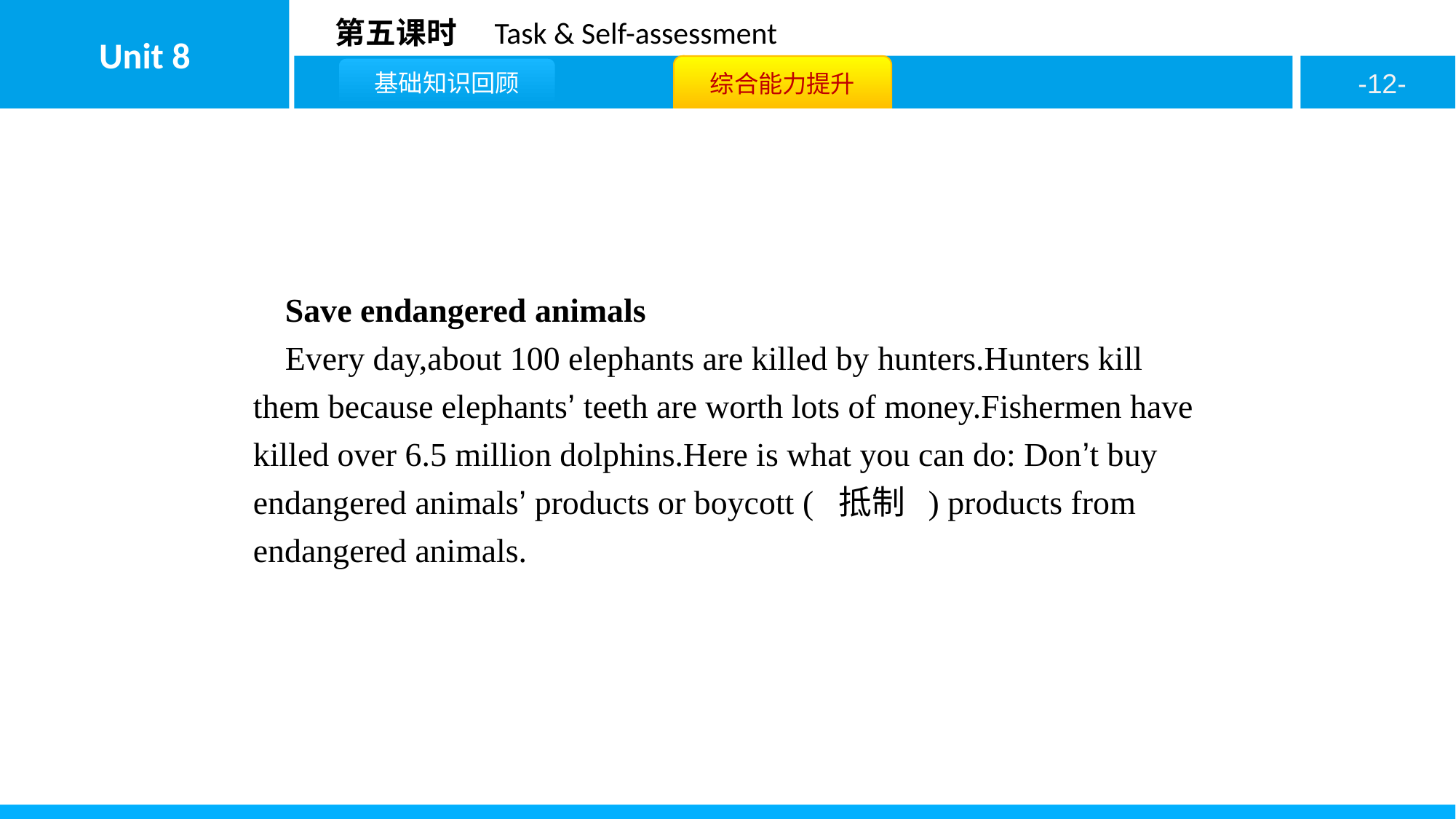

Save endangered animals
Every day,about 100 elephants are killed by hunters.Hunters kill them because elephants’ teeth are worth lots of money.Fishermen have killed over 6.5 million dolphins.Here is what you can do: Don’t buy endangered animals’ products or boycott (  抵制  ) products from endangered animals.